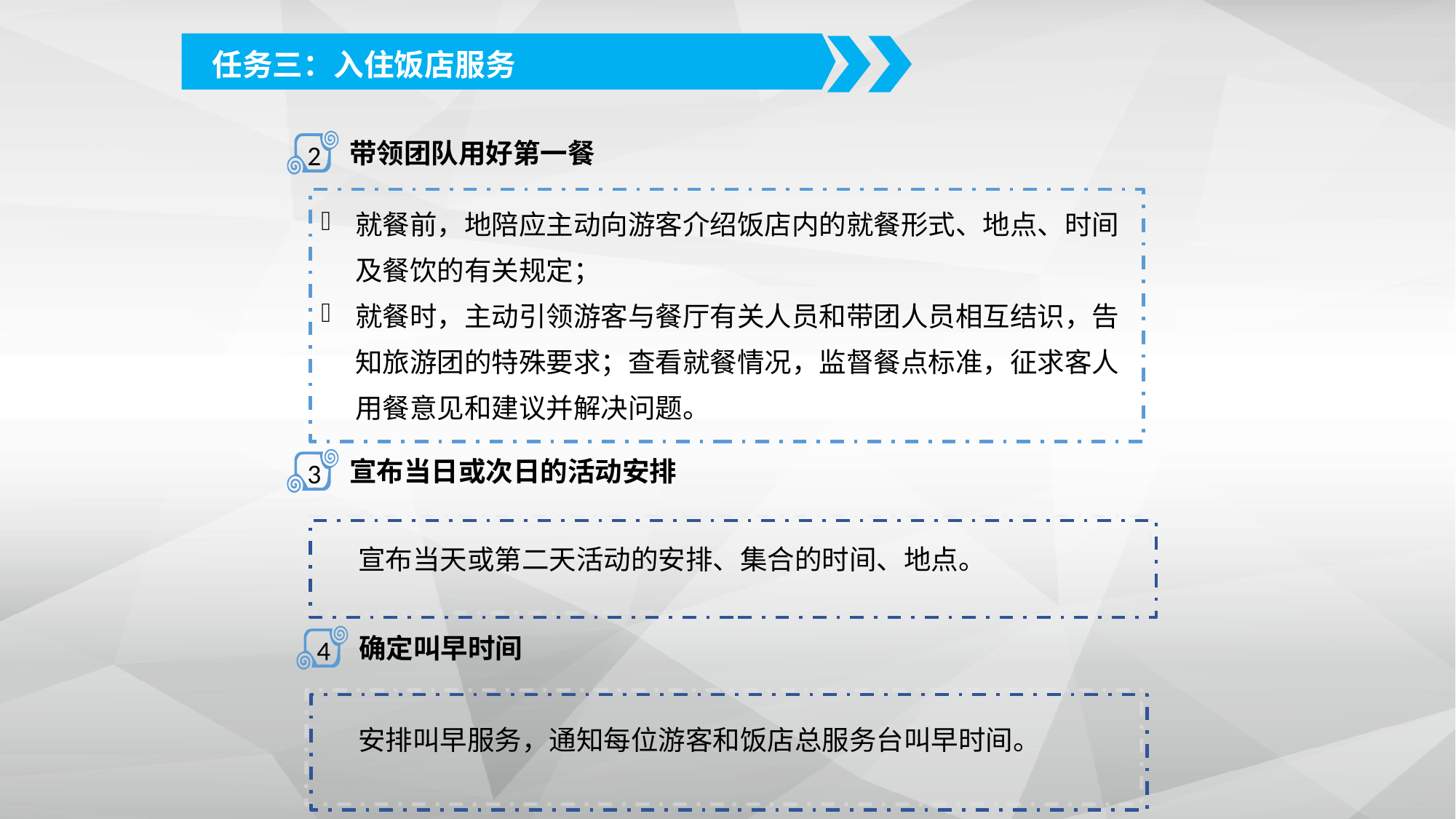

任务三：入住饭店服务

2
带领团队用好第一餐
就餐前，地陪应主动向游客介绍饭店内的就餐形式、地点、时间及餐饮的有关规定；
就餐时，主动引领游客与餐厅有关人员和带团人员相互结识，告知旅游团的特殊要求；查看就餐情况，监督餐点标准，征求客人用餐意见和建议并解决问题。

3
宣布当日或次日的活动安排
宣布当天或第二天活动的安排、集合的时间、地点。

4
确定叫早时间

安排叫早服务，通知每位游客和饭店总服务台叫早时间。